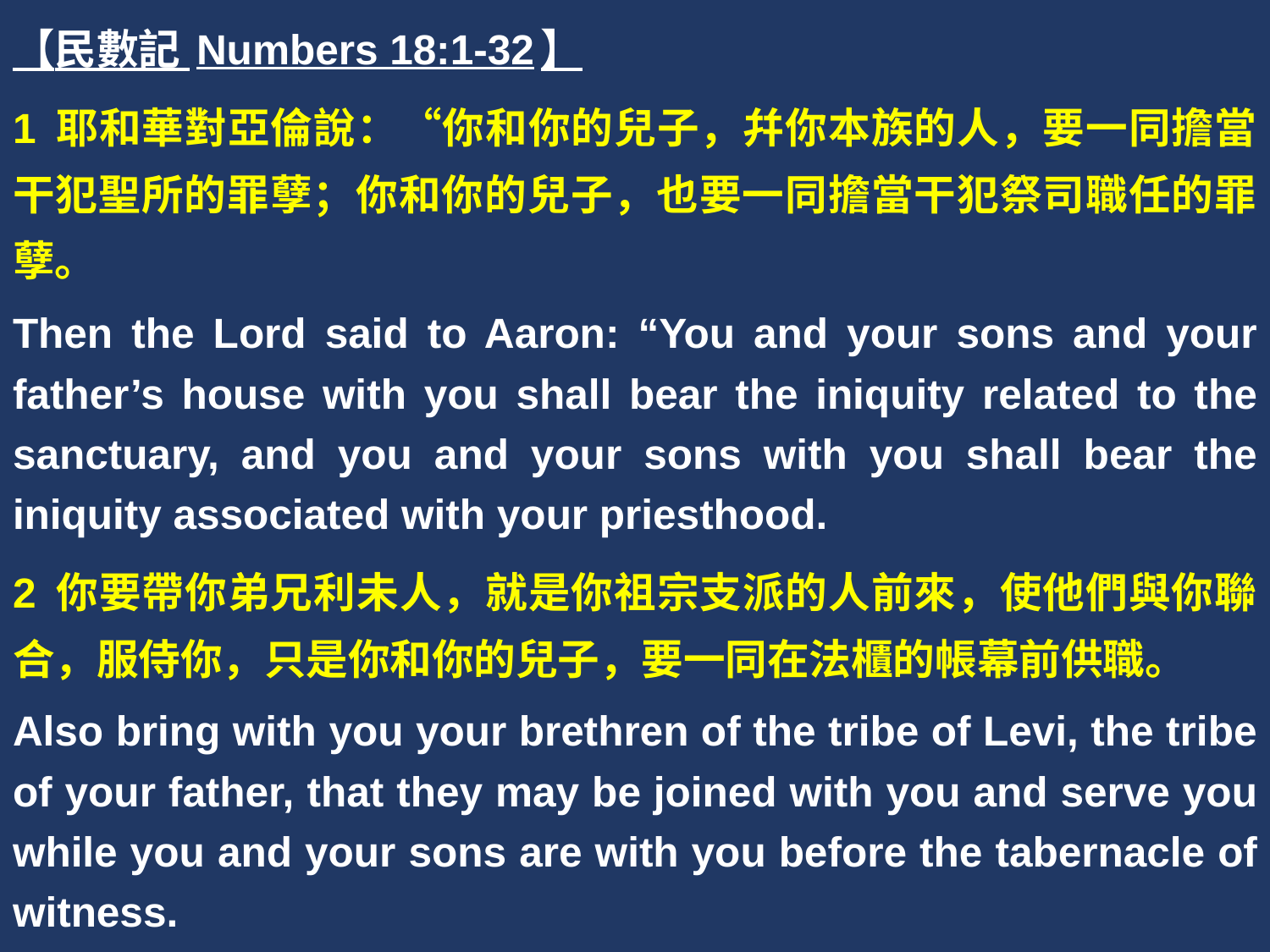

【民數記 Numbers 18:1-32】
1 耶和華對亞倫說：“你和你的兒子，幷你本族的人，要一同擔當干犯聖所的罪孽；你和你的兒子，也要一同擔當干犯祭司職任的罪孽。
Then the Lord said to Aaron: “You and your sons and your father’s house with you shall bear the iniquity related to the sanctuary, and you and your sons with you shall bear the iniquity associated with your priesthood.
2 你要帶你弟兄利未人，就是你祖宗支派的人前來，使他們與你聯合，服侍你，只是你和你的兒子，要一同在法櫃的帳幕前供職。
Also bring with you your brethren of the tribe of Levi, the tribe of your father, that they may be joined with you and serve you while you and your sons are with you before the tabernacle of witness.